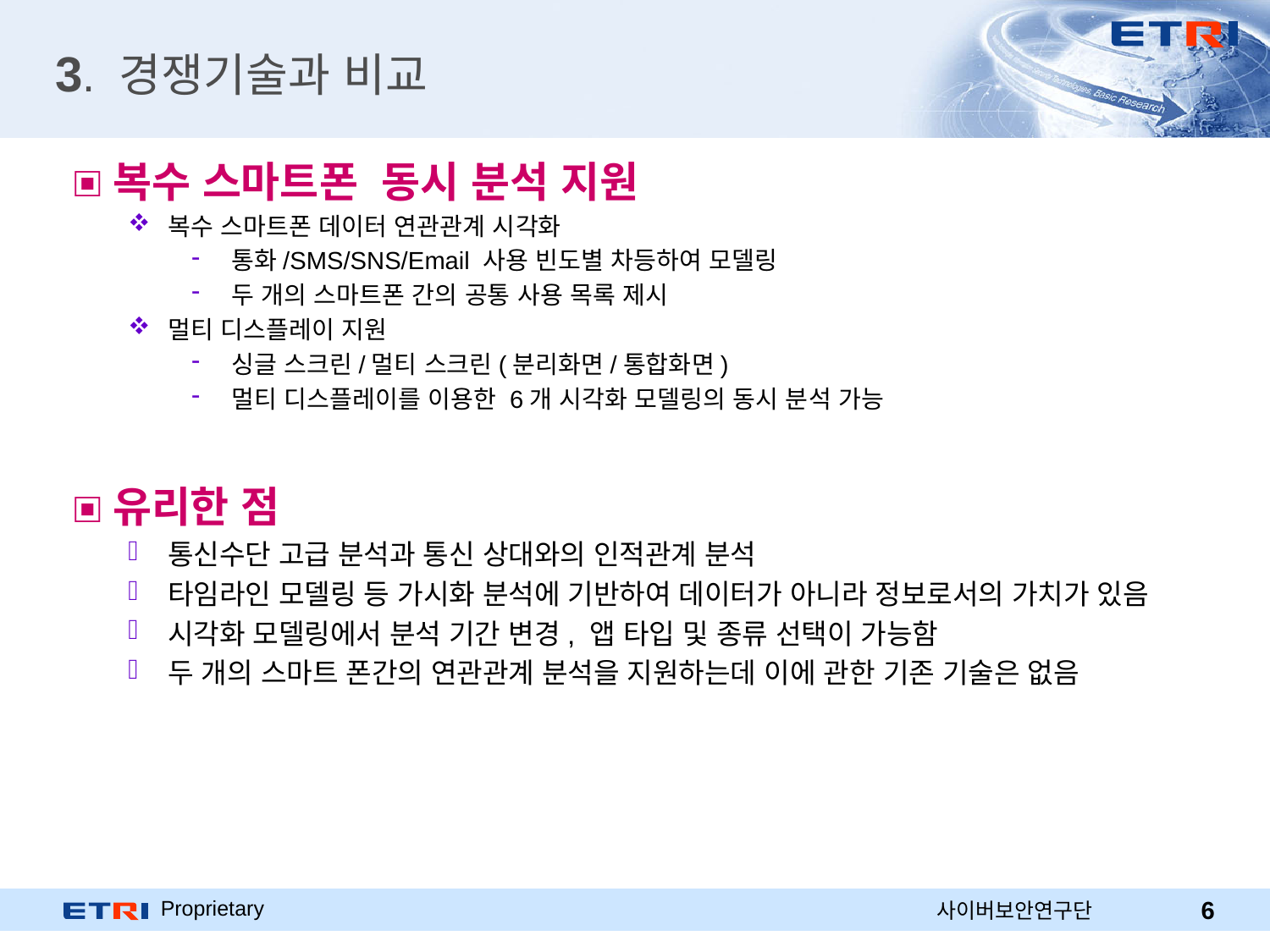

# 3. 경쟁기술과 비교
복수 스마트폰  동시 분석 지원
복수 스마트폰 데이터 연관관계 시각화
통화/SMS/SNS/Email 사용 빈도별 차등하여 모델링
두 개의 스마트폰 간의 공통 사용 목록 제시
멀티 디스플레이 지원
싱글 스크린/멀티 스크린(분리화면/통합화면)
멀티 디스플레이를 이용한 6개 시각화 모델링의 동시 분석 가능

유리한 점
통신수단 고급 분석과 통신 상대와의 인적관계 분석
타임라인 모델링 등 가시화 분석에 기반하여 데이터가 아니라 정보로서의 가치가 있음
시각화 모델링에서 분석 기간 변경, 앱 타입 및 종류 선택이 가능함
두 개의 스마트 폰간의 연관관계 분석을 지원하는데 이에 관한 기존 기술은 없음

6
사이버보안연구단